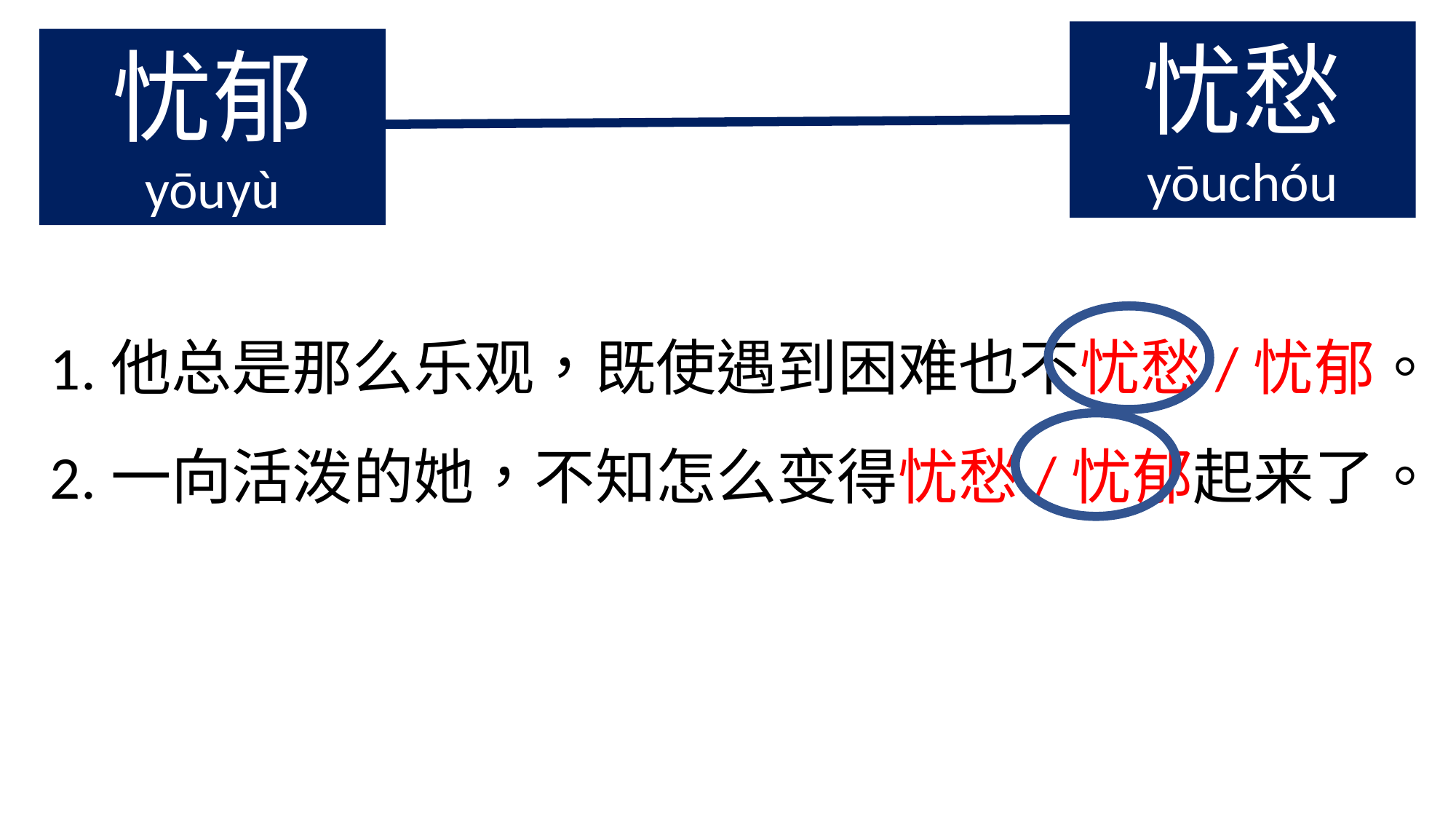

忧愁
yōuchóu
忧郁
yōuyù
1.他总是那么乐观，既使遇到困难也不忧愁/忧郁。
2.一向活泼的她，不知怎么变得忧愁/忧郁起来了。